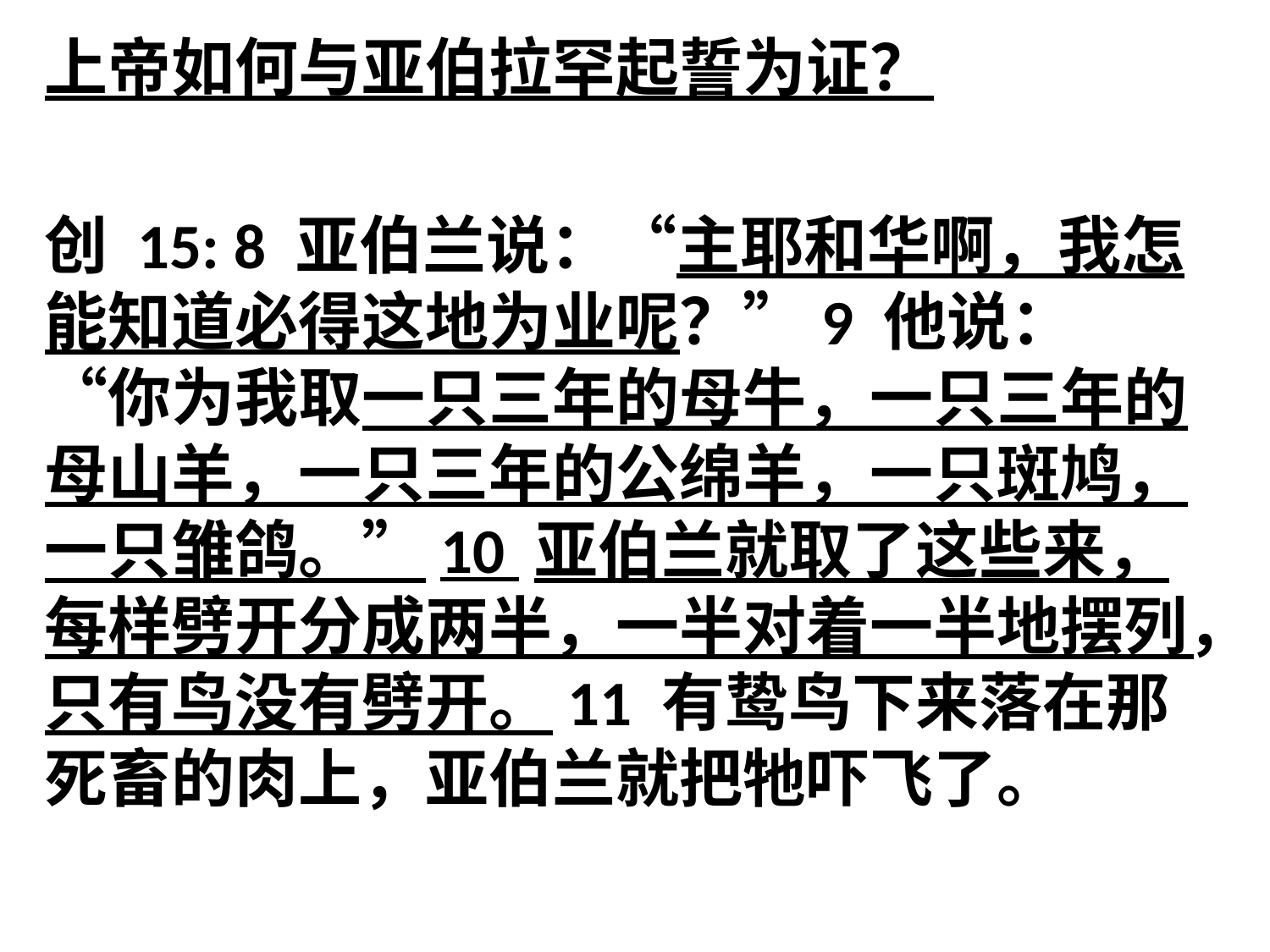

上帝如何与亚伯拉罕起誓为证？

创 15: 8 亚伯兰说：“主耶和华啊，我怎能知道必得这地为业呢？”9 他说：“你为我取一只三年的母牛，一只三年的母山羊，一只三年的公绵羊，一只斑鸠，一只雏鸽。”10 亚伯兰就取了这些来，每样劈开分成两半，一半对着一半地摆列，只有鸟没有劈开。11 有鸷鸟下来落在那死畜的肉上，亚伯兰就把牠吓飞了。